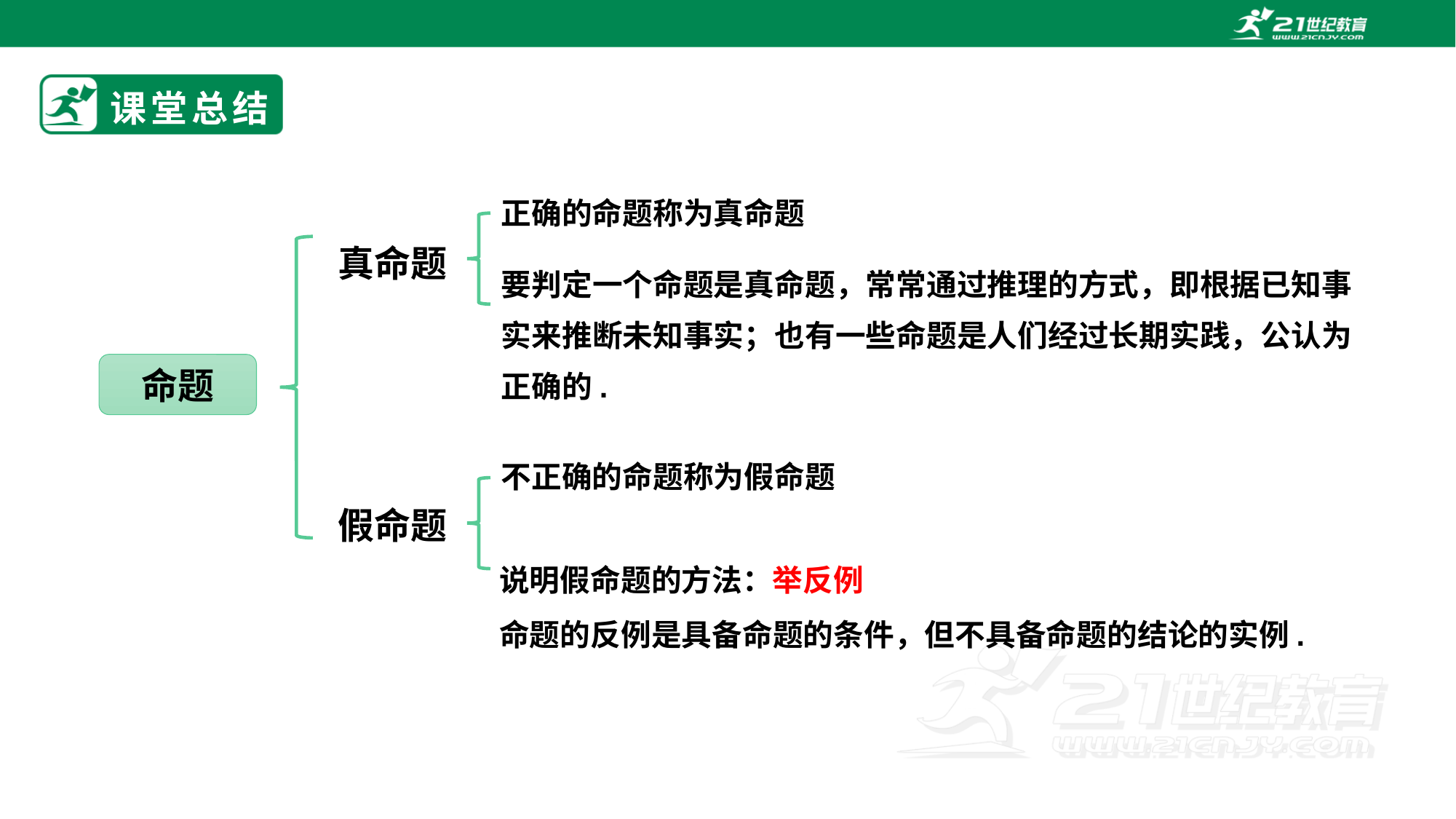

# 课堂总结
正确的命题称为真命题

真命题

假命题

要判定一个命题是真命题，常常通过推理的方式，即根据已知事实来推断未知事实；也有一些命题是人们经过长期实践，公认为正确的.
命题
不正确的命题称为假命题

说明假命题的方法：举反例
命题的反例是具备命题的条件，但不具备命题的结论的实例.